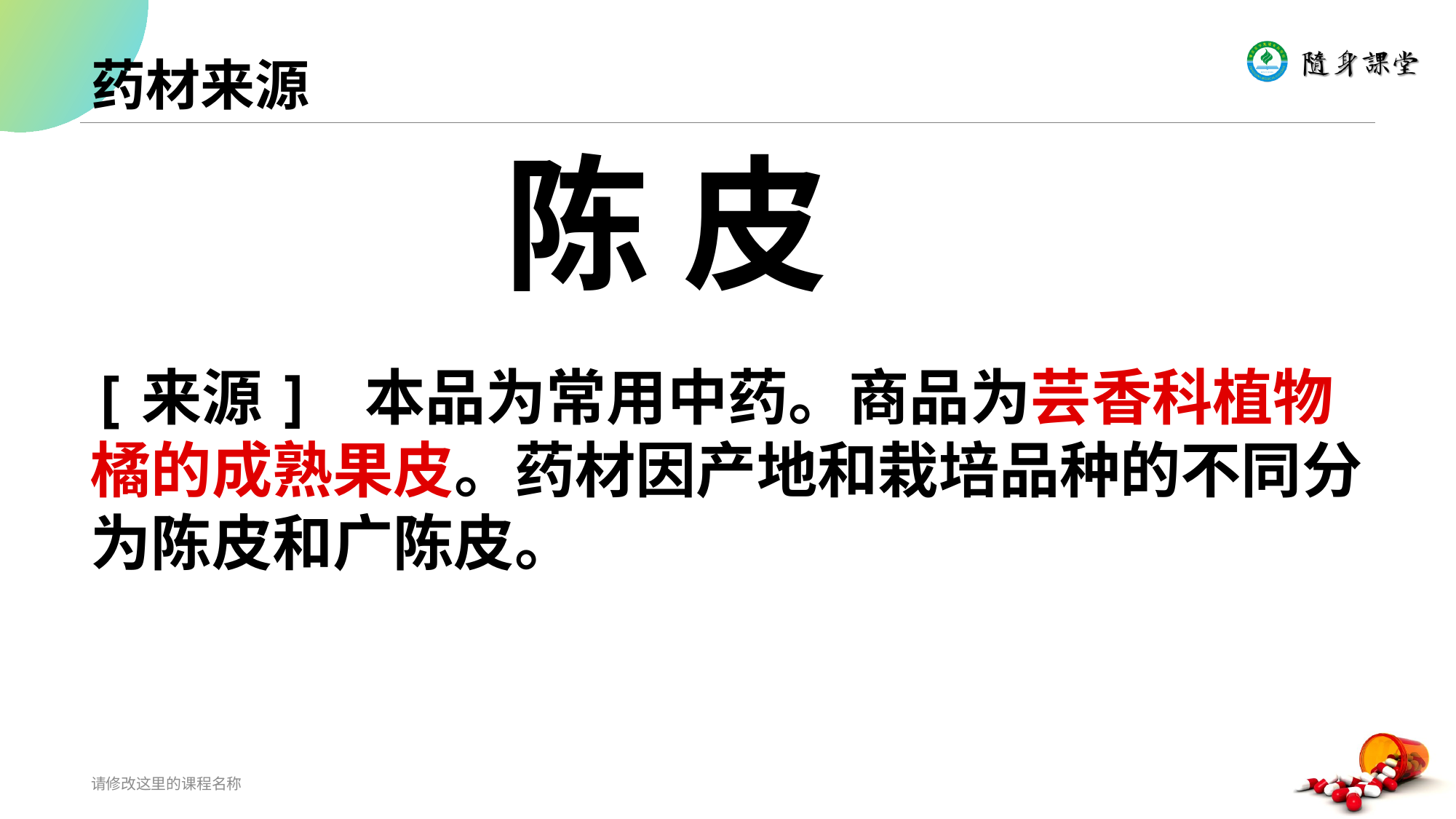

# 药材来源
 陈 皮

[来源] 本品为常用中药。商品为芸香科植物橘的成熟果皮。药材因产地和栽培品种的不同分为陈皮和广陈皮。
请修改这里的课程名称
4